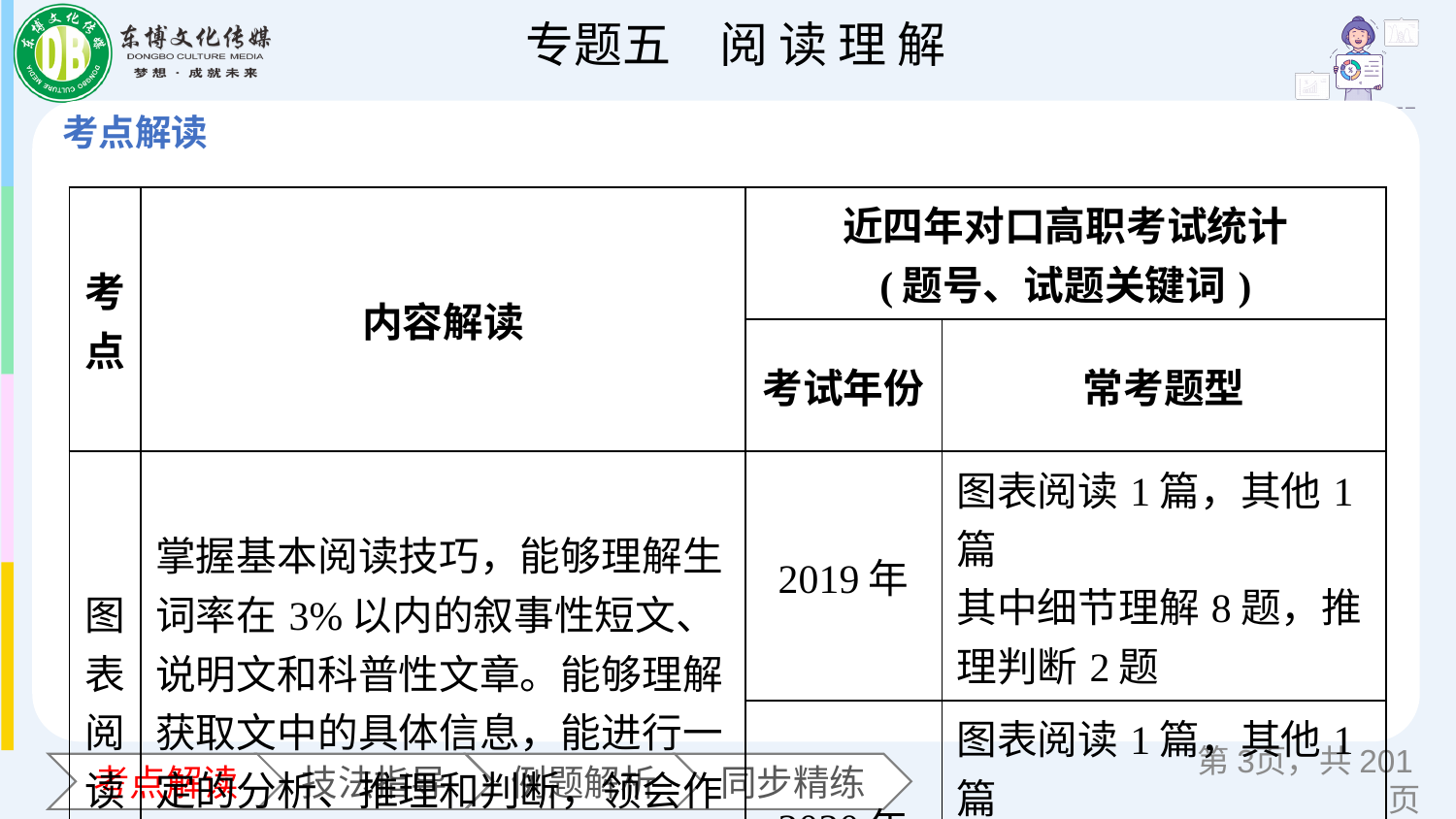

| 考点 | 内容解读 | 近四年对口高职考试统计 (题号、试题关键词) |  |
| --- | --- | --- | --- |
|  |  | 考试年份 | 常考题型 |
| 图表阅读 | 掌握基本阅读技巧，能够理解生词率在3%以内的叙事性短文、说明文和科普性文章。能够理解获取文中的具体信息，能进行一定的分析、推理和判断，领会作者的观点和态度，掌握中心大意 | 2019年 | 图表阅读1篇，其他1篇 其中细节理解8题，推理判断2题 |
|  |  | 2020年 | 图表阅读1篇，其他1篇 其中细节理解8题，推理判断2题 |
第3页，共201页